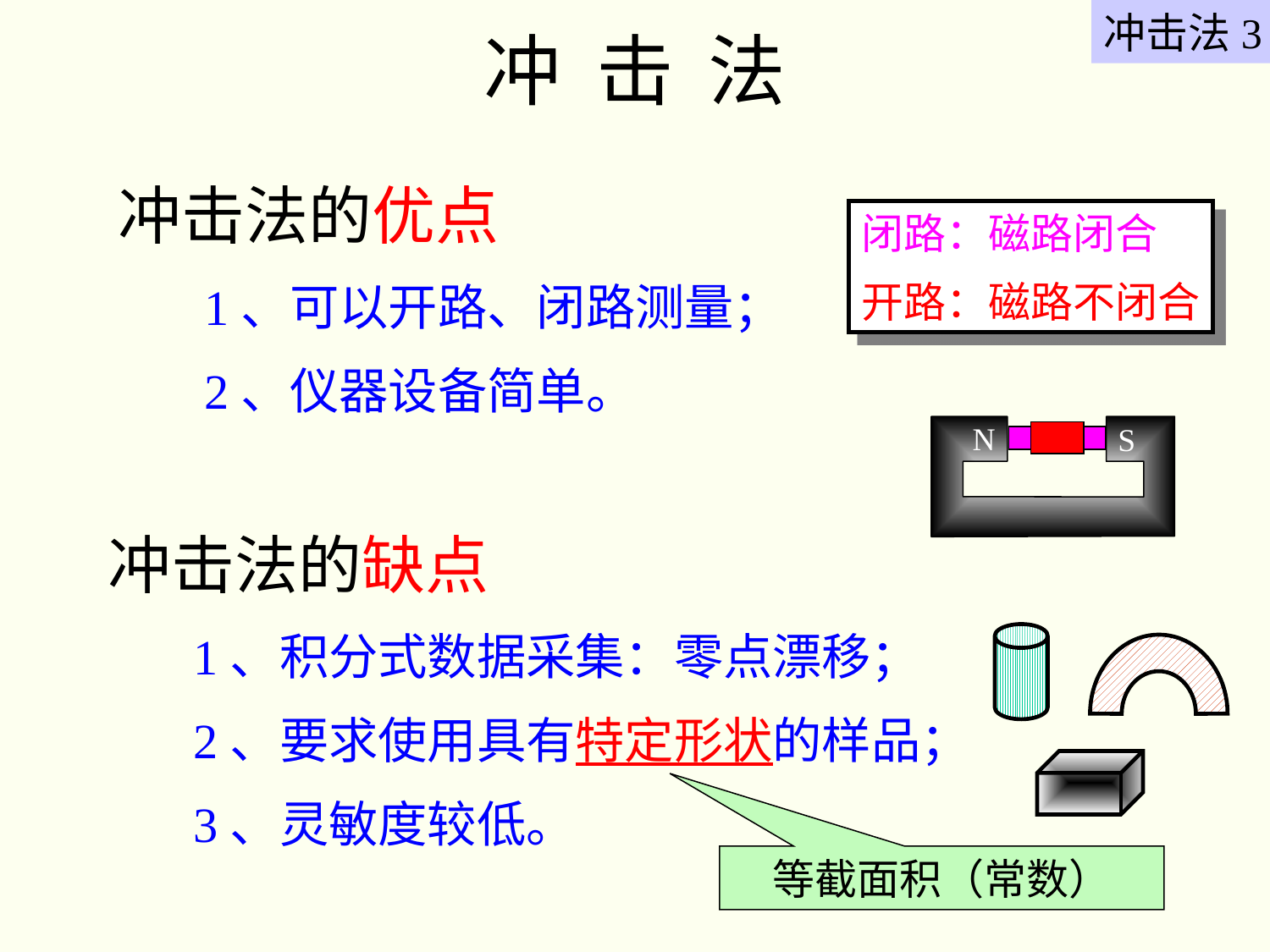

冲击法3
# 冲  击  法
冲击法的优点
       1、可以开路、闭路测量；
       2、仪器设备简单。
闭路：磁路闭合
开路：磁路不闭合
N
S

冲击法的缺点
       1、积分式数据采集：零点漂移；
       2、要求使用具有特定形状的样品；
       3、灵敏度较低。

等截面积（常数）
22